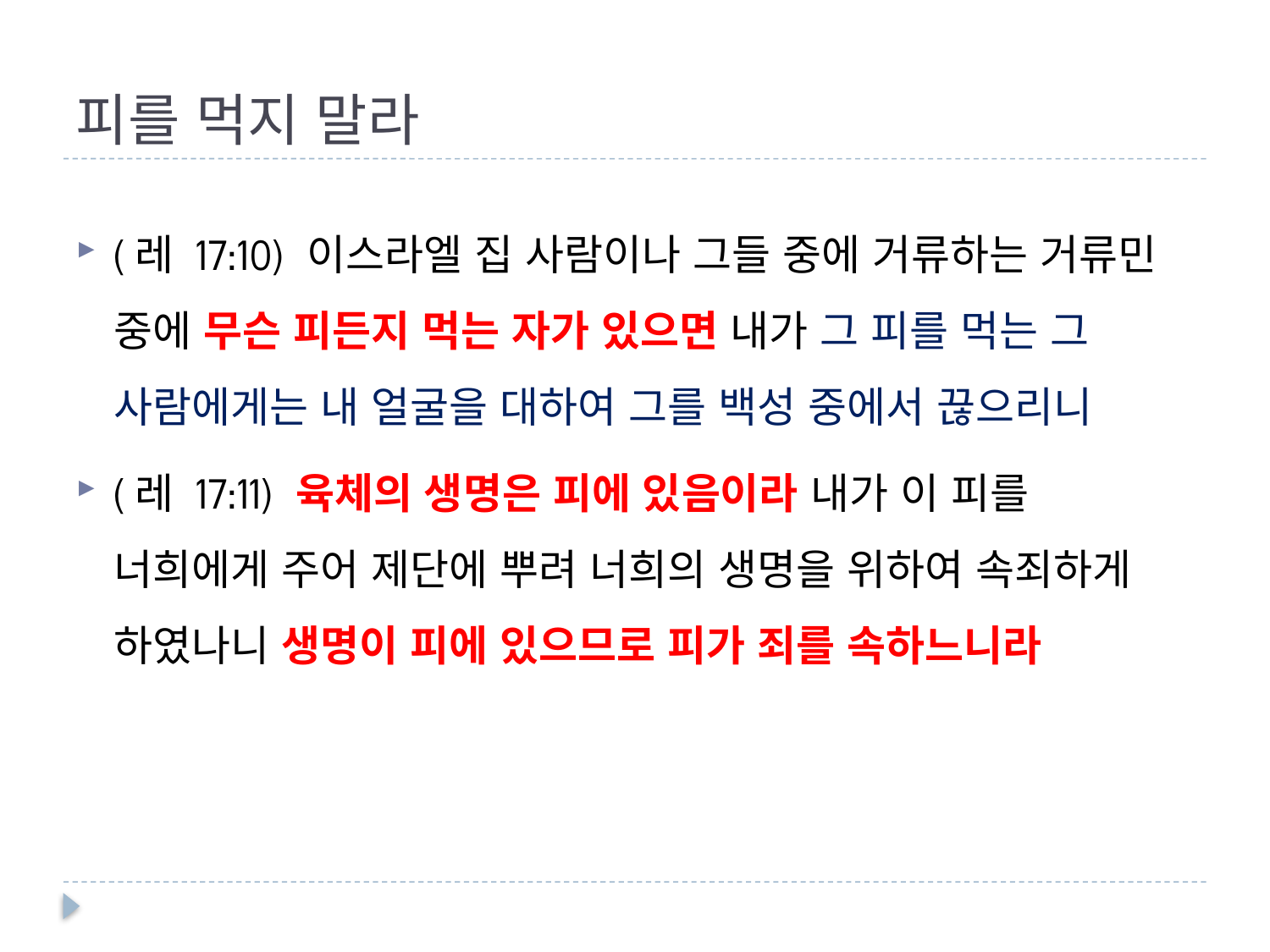

# 피를 먹지 말라
(레 17:10) 이스라엘 집 사람이나 그들 중에 거류하는 거류민 중에 무슨 피든지 먹는 자가 있으면 내가 그 피를 먹는 그 사람에게는 내 얼굴을 대하여 그를 백성 중에서 끊으리니
(레 17:11) 육체의 생명은 피에 있음이라 내가 이 피를 너희에게 주어 제단에 뿌려 너희의 생명을 위하여 속죄하게 하였나니 생명이 피에 있으므로 피가 죄를 속하느니라